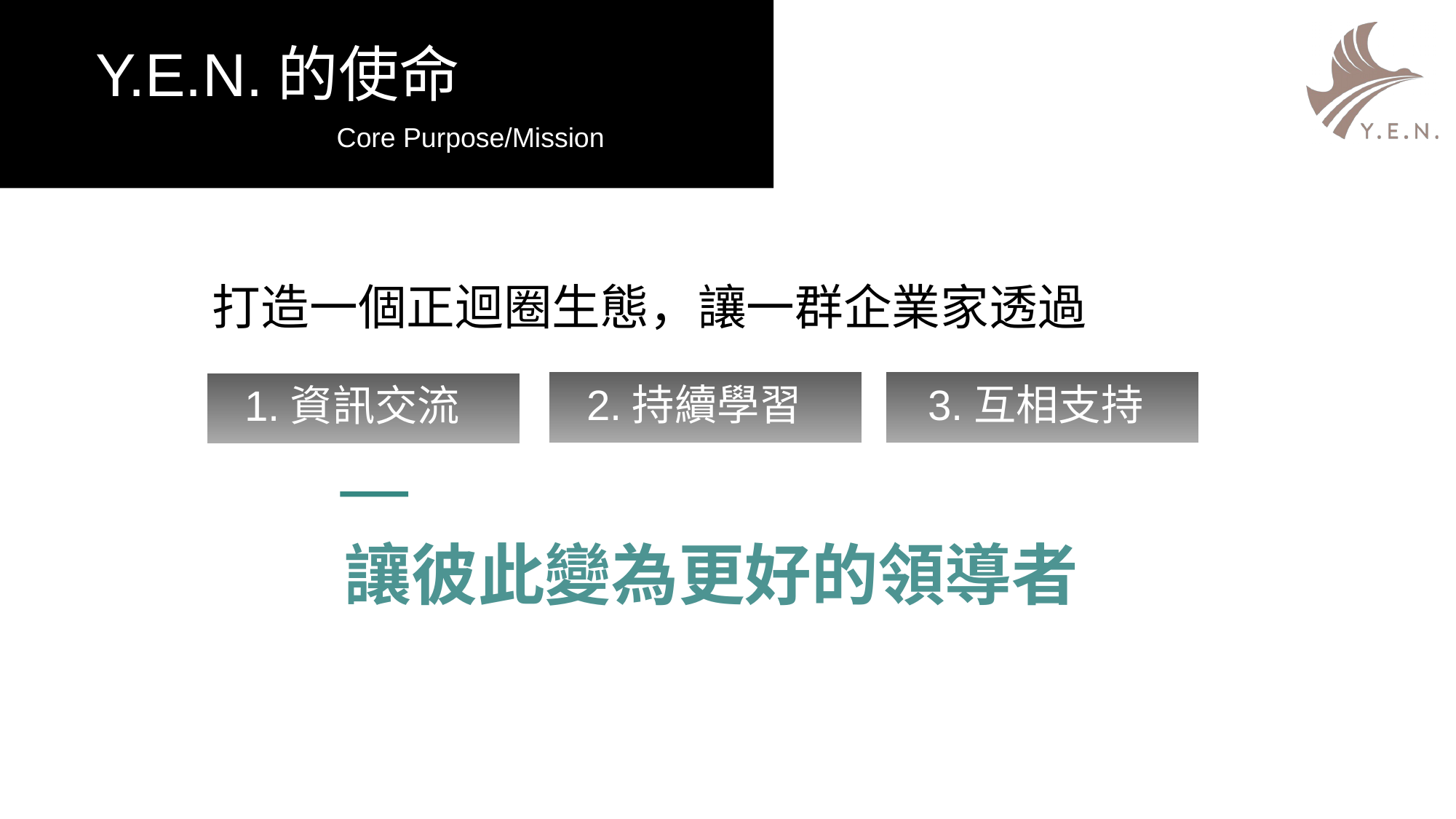

Y.E.N.的使命
Core Purpose/Mission
打造一個正迴圈生態，讓一群企業家透過

2.持續學習

3.互相支持

1.資訊交流

讓彼此變為更好的領導者